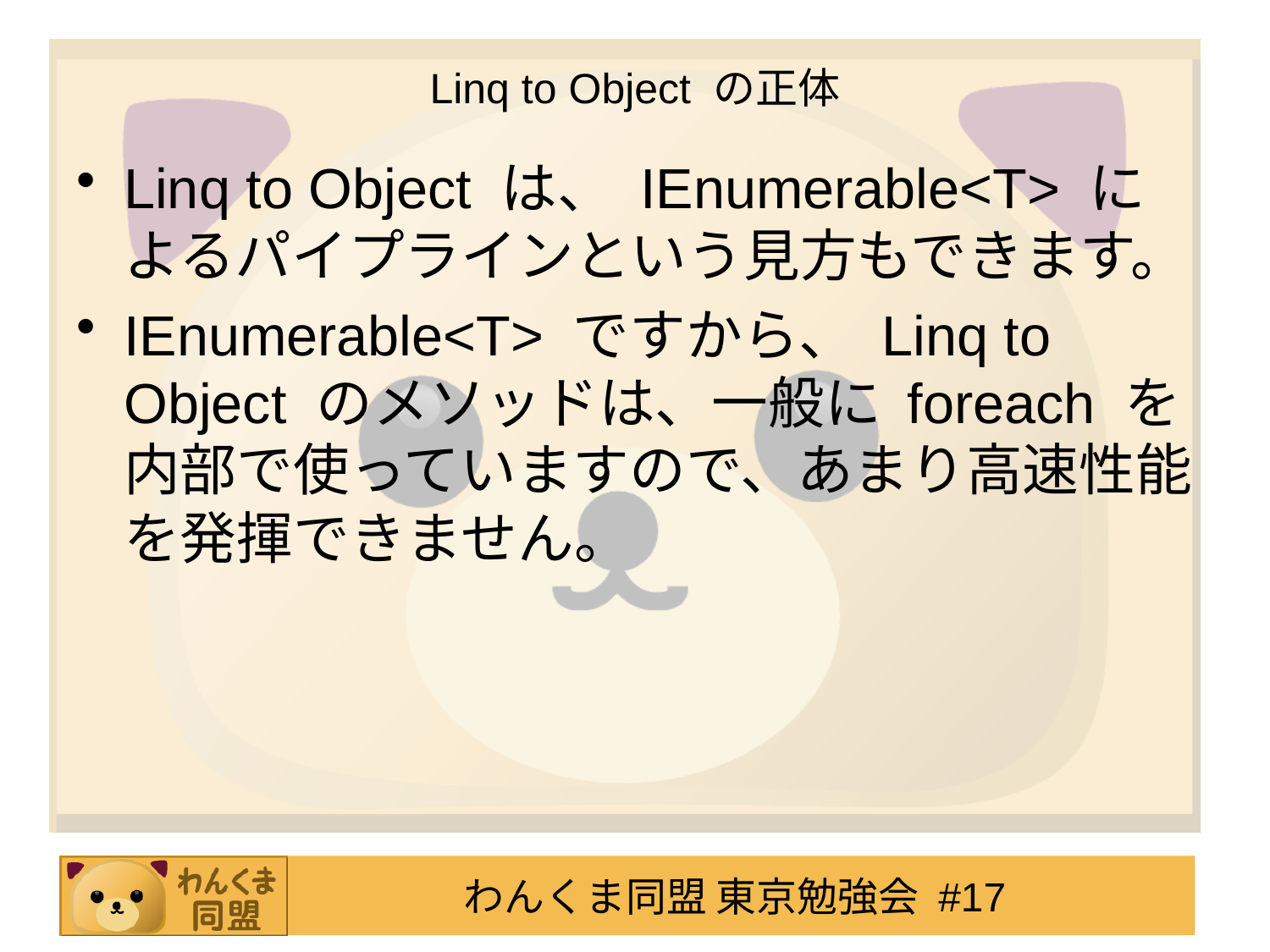

# Linq to Object の正体
Linq to Object は、 IEnumerable<T> によるパイプラインという見方もできます。
IEnumerable<T> ですから、 Linq to Object のメソッドは、一般に foreach を内部で使っていますので、あまり高速性能を発揮できません。